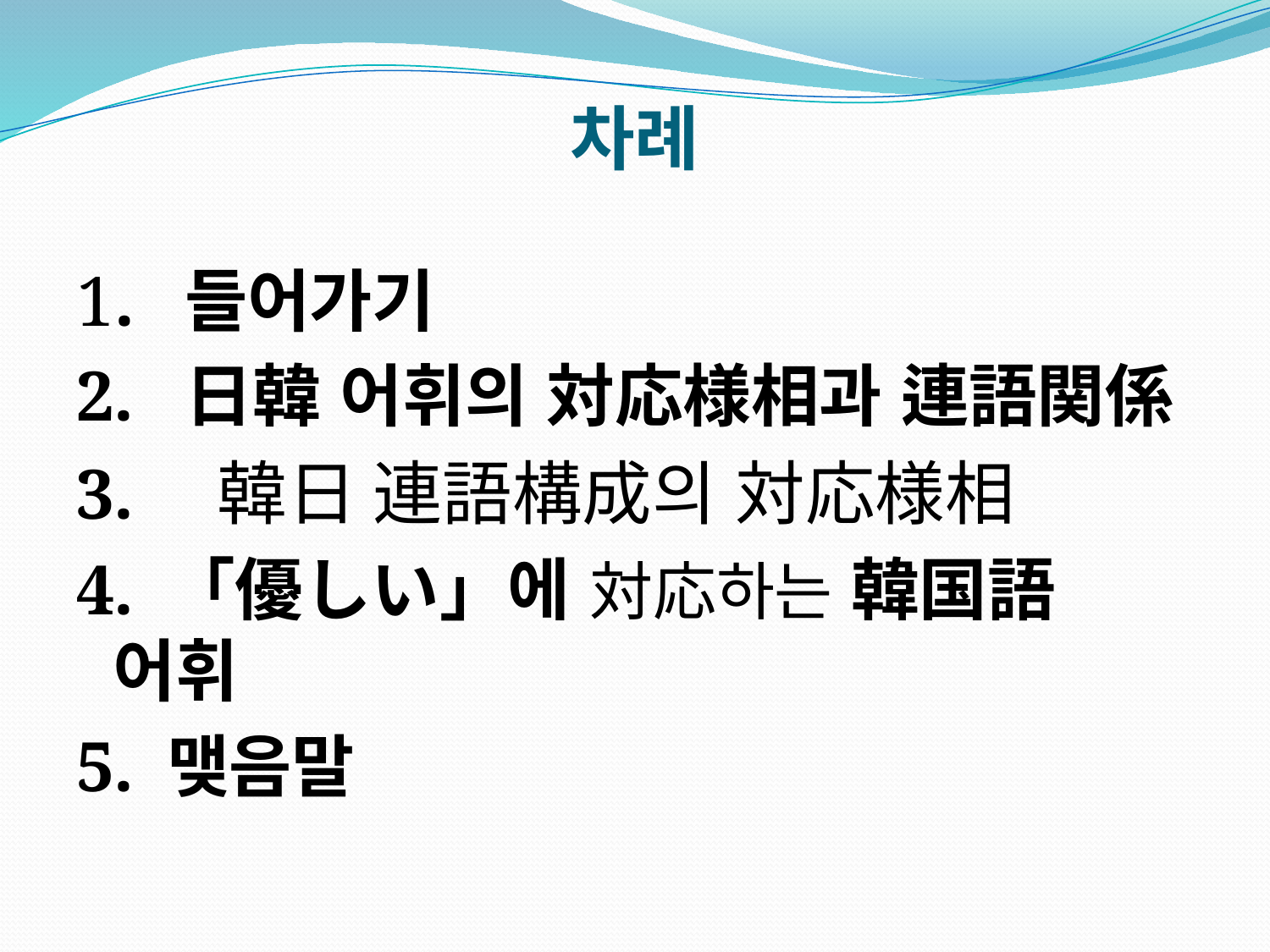

# 차례

1.  들어가기
2.  日韓 어휘의 対応様相과 連語関係
3.　韓日 連語構成의 対応様相
4. 「優しい」에 対応하는 韓国語 어휘
5. 맺음말